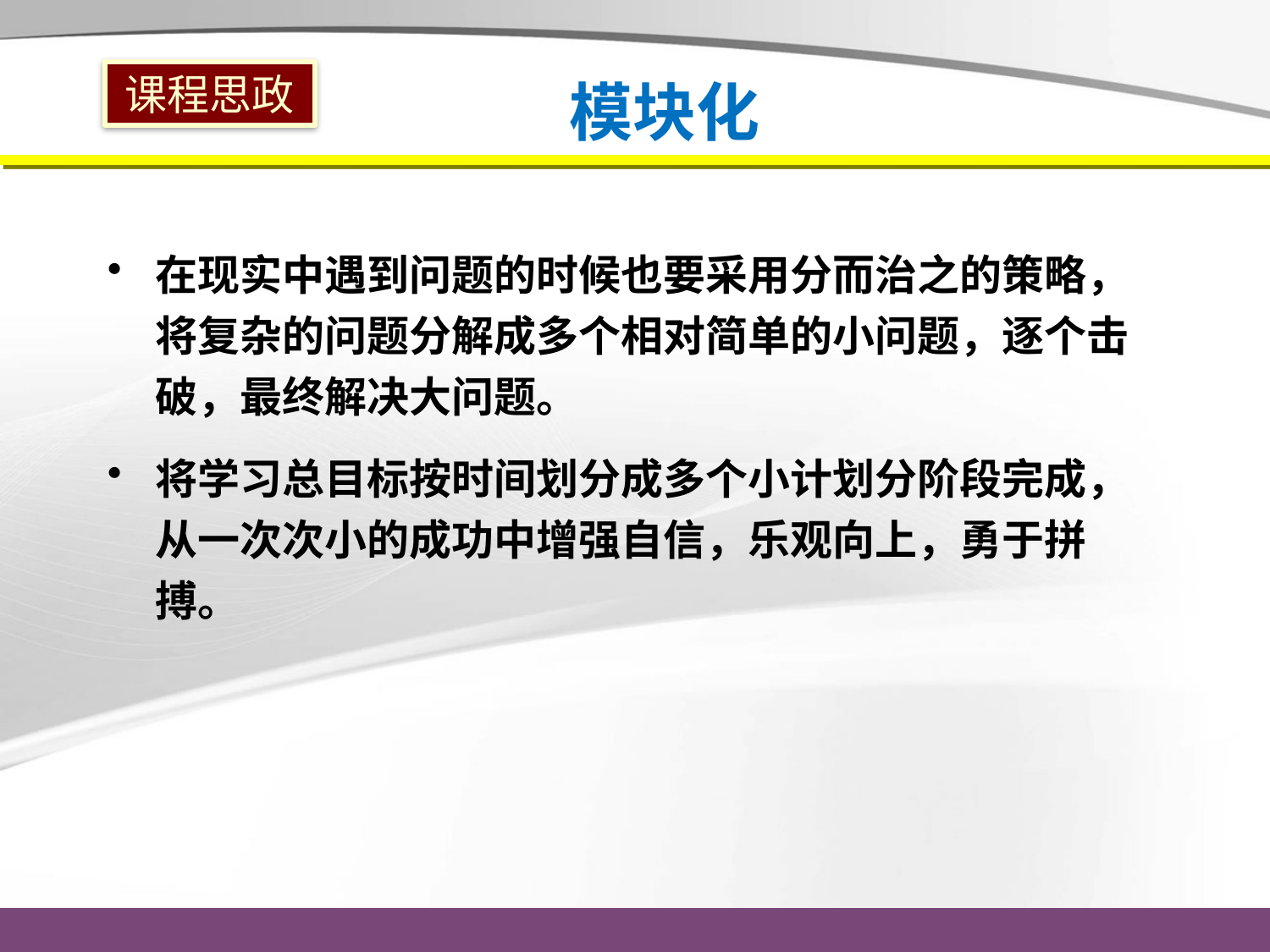

课程思政
模块化
在现实中遇到问题的时候也要采用分而治之的策略，将复杂的问题分解成多个相对简单的小问题，逐个击破，最终解决大问题。
将学习总目标按时间划分成多个小计划分阶段完成，从一次次小的成功中增强自信，乐观向上，勇于拼搏。